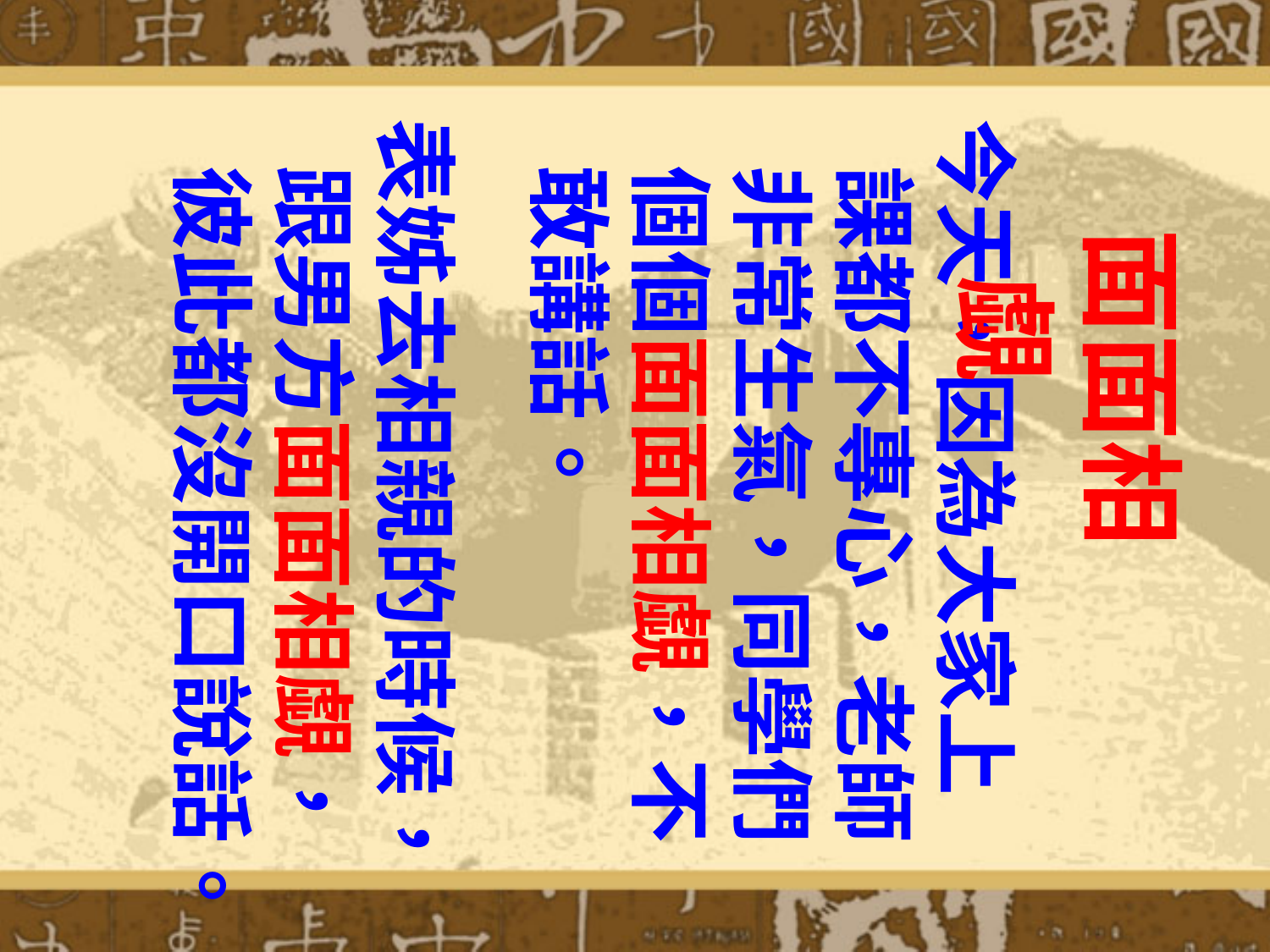

表姊去相親的時候，跟男方面面相覷，彼此都沒開口說話。
今天，因為大家上課都不專心，老師非常生氣，同學們個個面面相覷，不敢講話。
面面相覷